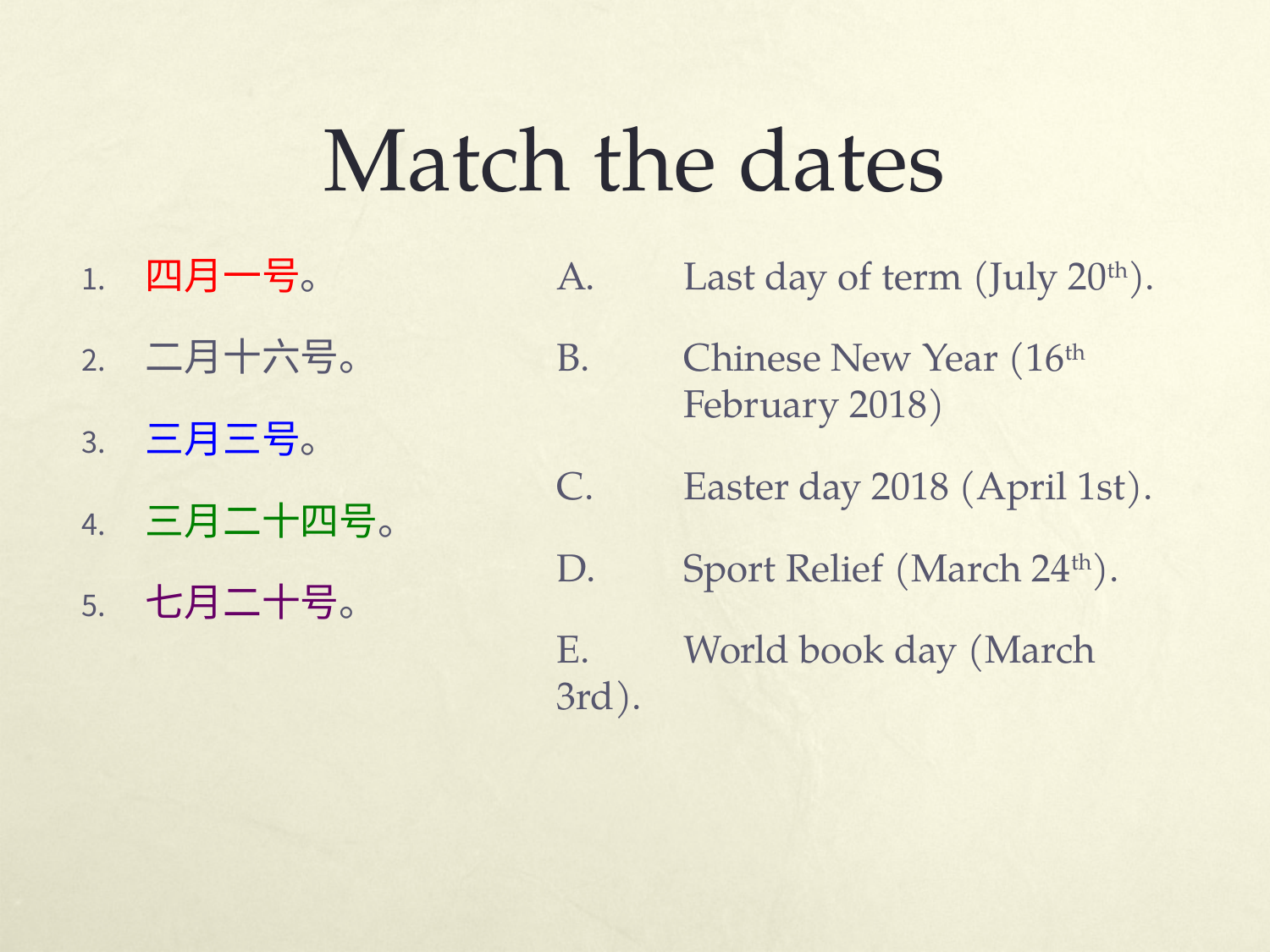

# Match the dates
四月一号。
二月十六号。
三月三号。
三月二十四号。
七月二十号。

A.  	Last day of term (July 20th).
B.  	Chinese New Year (16th 	February 2018)
C.	Easter day 2018 (April 1st).
D.	Sport Relief (March 24th).
E.	World book day (March 3rd).